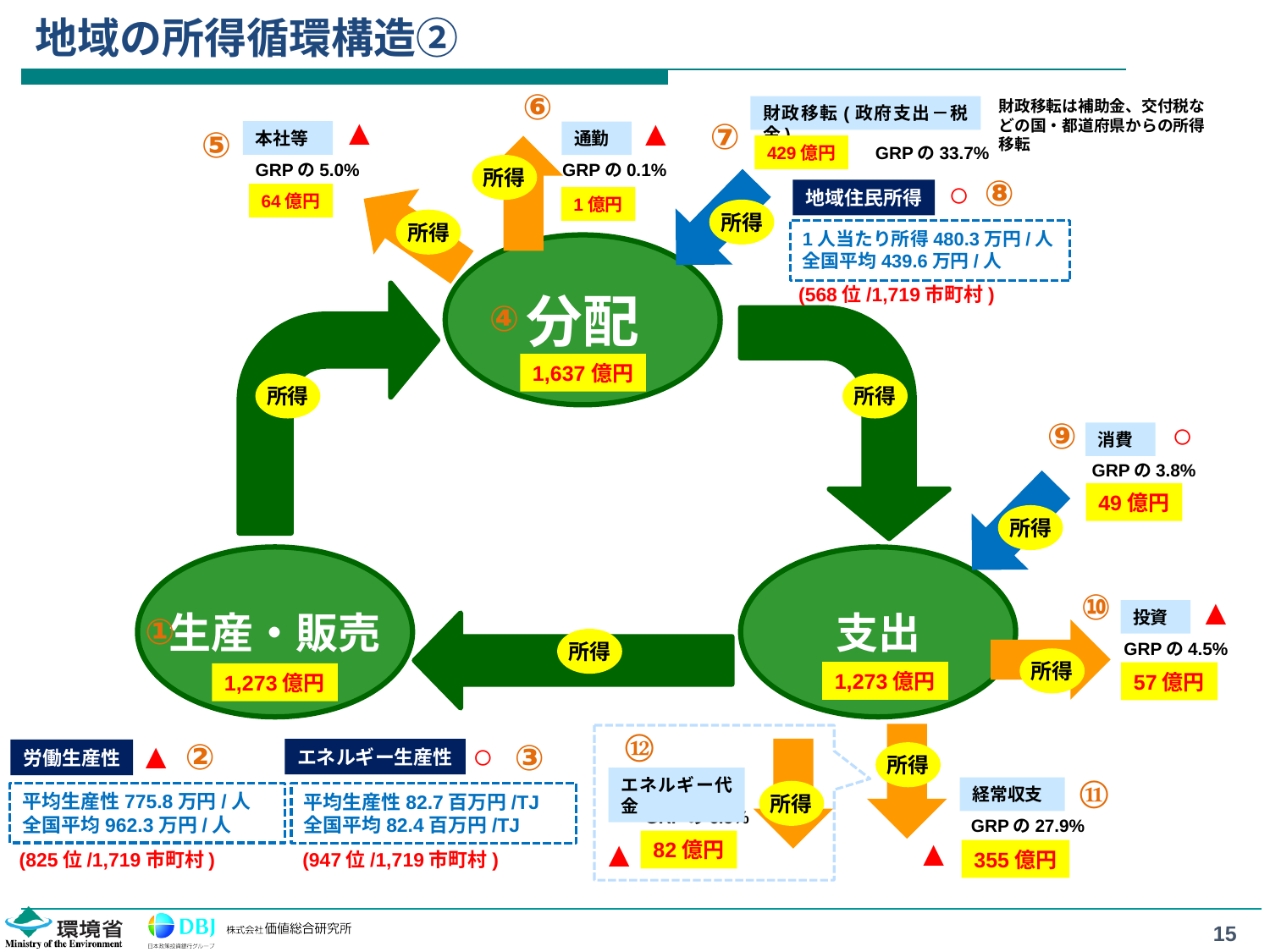

# 地域の所得循環構造②
⑥
財政移転は補助金、交付税などの国・都道府県からの所得移転
財政移転(政府支出－税金)
▲
▲
⑦
⑤
本社等
通勤
429億円

GRPの33.7%
GRPの5.0%
GRPの0.1%
所得
⑧
○

地域住民所得
64億円
1億円
所得
所得
1人当たり所得480.3万円/人
全国平均439.6万円/人
分配
(568位/1,719市町村)

④

1,637億円
所得
所得
○
⑨
消費
GRPの3.8%

49億円
所得
生産・販売
支出
⑩
▲

投資
①

所得
GRPの4.5%
所得
1,273億円
57億円
1,273億円
⑫

○
▲
②
③

エネルギー生産性
労働生産性
所得
⑪
エネルギー代金
経常収支
所得
平均生産性775.8万円/人
全国平均962.3万円/人
平均生産性82.7百万円/TJ
全国平均82.4百万円/TJ
GRPの6.5%
GRPの27.9%
▲
▲
82億円
355億円
(825位/1,719市町村)
(947位/1,719市町村)
15